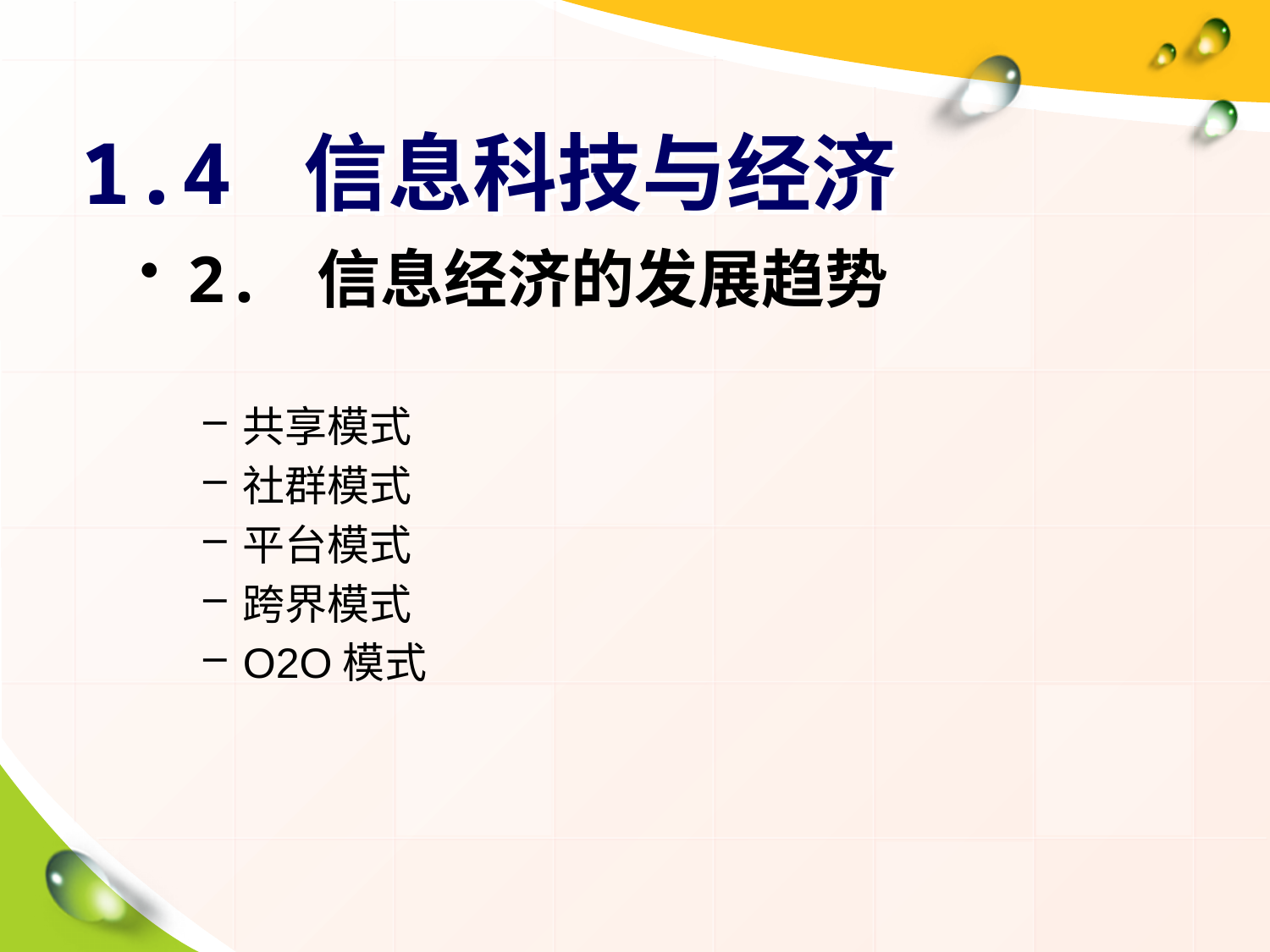

# 1.4 信息科技与经济
2. 信息经济的发展趋势

共享模式
社群模式
平台模式
跨界模式
O2O模式